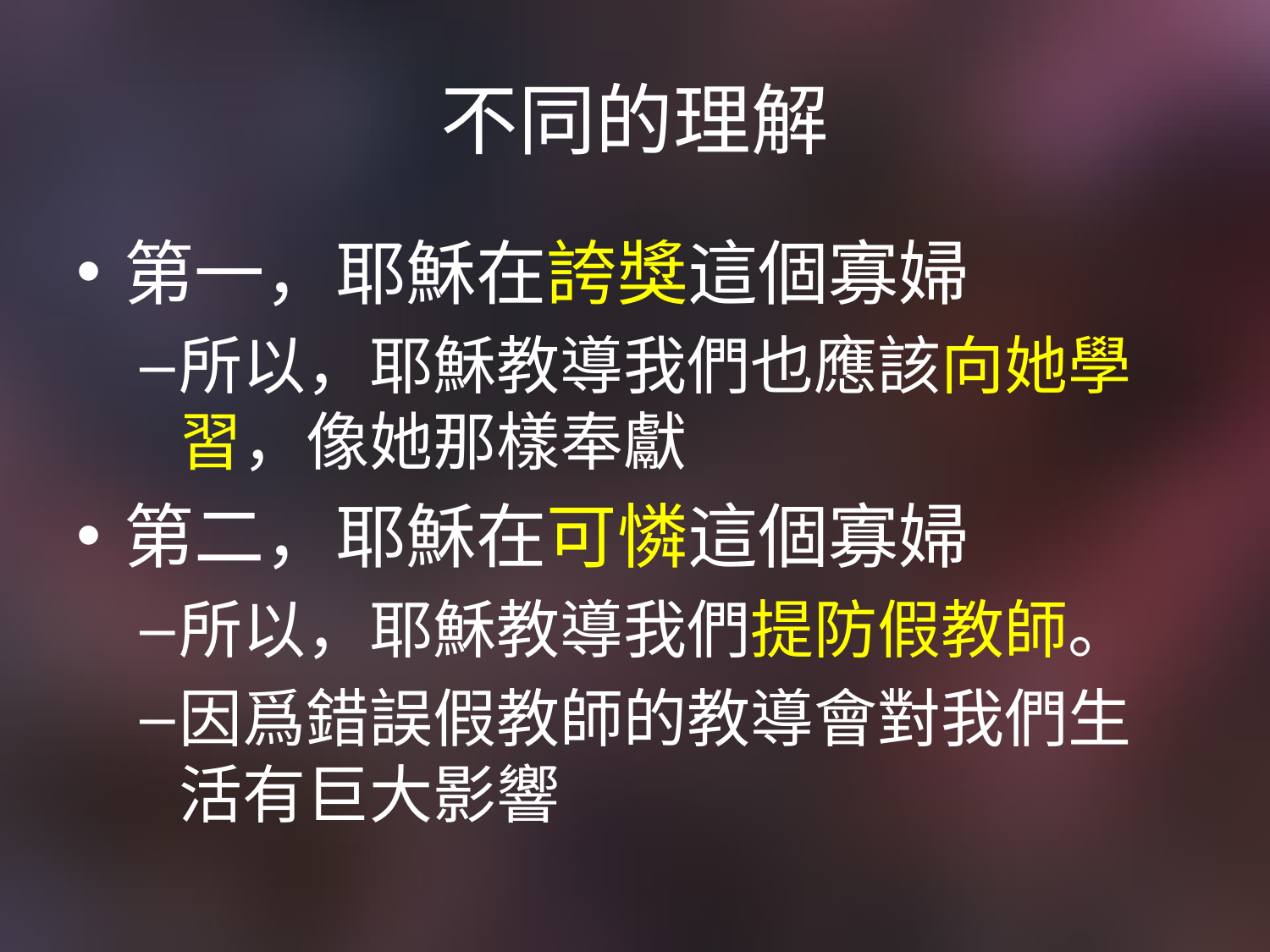

# 不同的理解
第一，耶穌在誇獎這個寡婦
所以，耶穌教導我們也應該向她學習，像她那樣奉獻
第二，耶穌在可憐這個寡婦
所以，耶穌教導我們提防假教師。
因爲錯誤假教師的教導會對我們生活有巨大影響